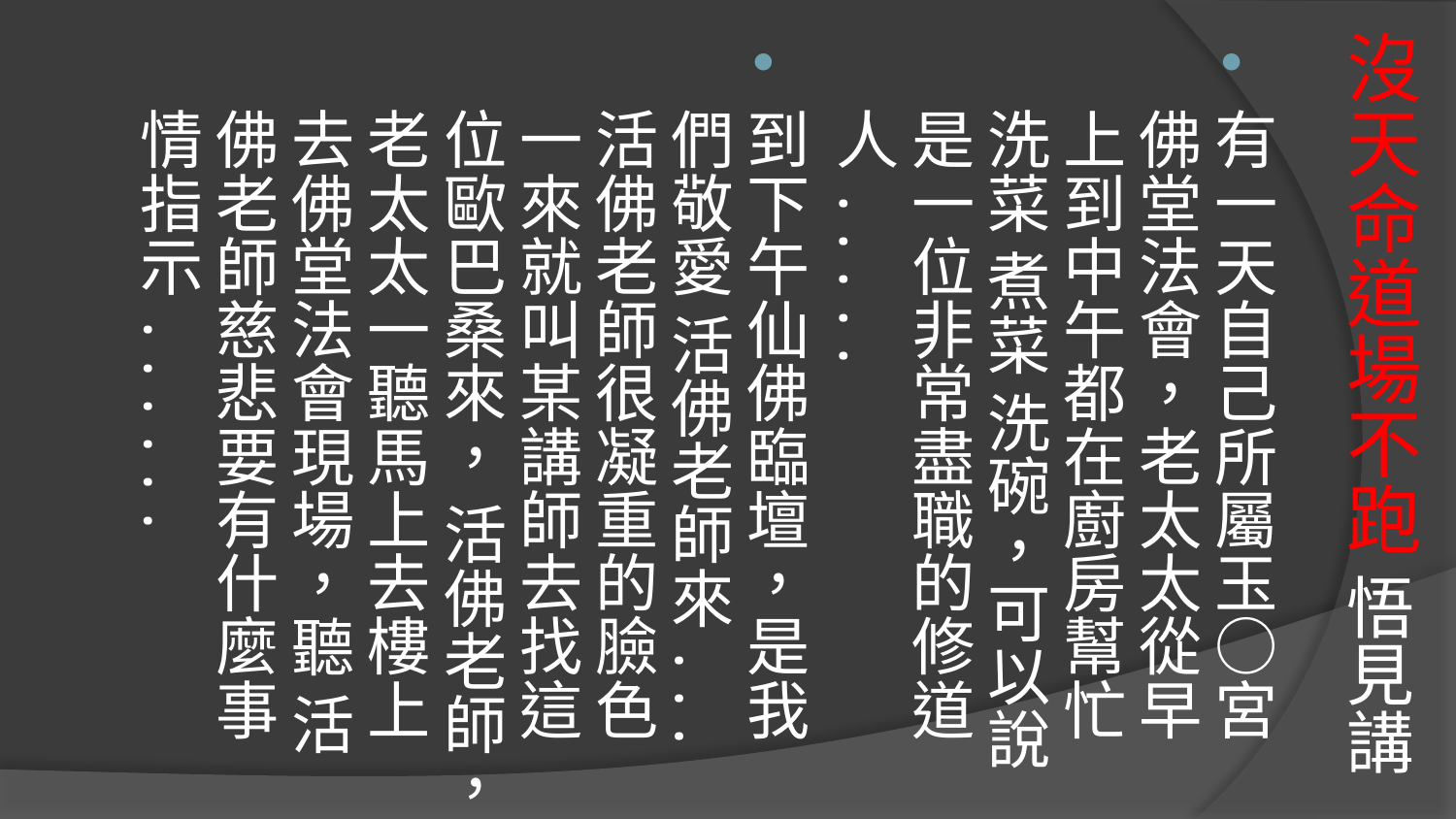

# 沒天命道場不跑 悟見講
有一天自己所屬玉○宮佛堂法會，老太太從早上到中午都在廚房幫忙洗菜 煮菜 洗碗，可以說是一位非常盡職的修道人.....
到下午仙佛臨壇，是我們敬愛 活佛老師來...活佛老師很凝重的臉色一來就叫某講師去找這位歐巴桑來， 活佛老師，老太太一聽馬上去樓上去佛堂法會現場，聽 活佛老師慈悲要有什麼事情指示......